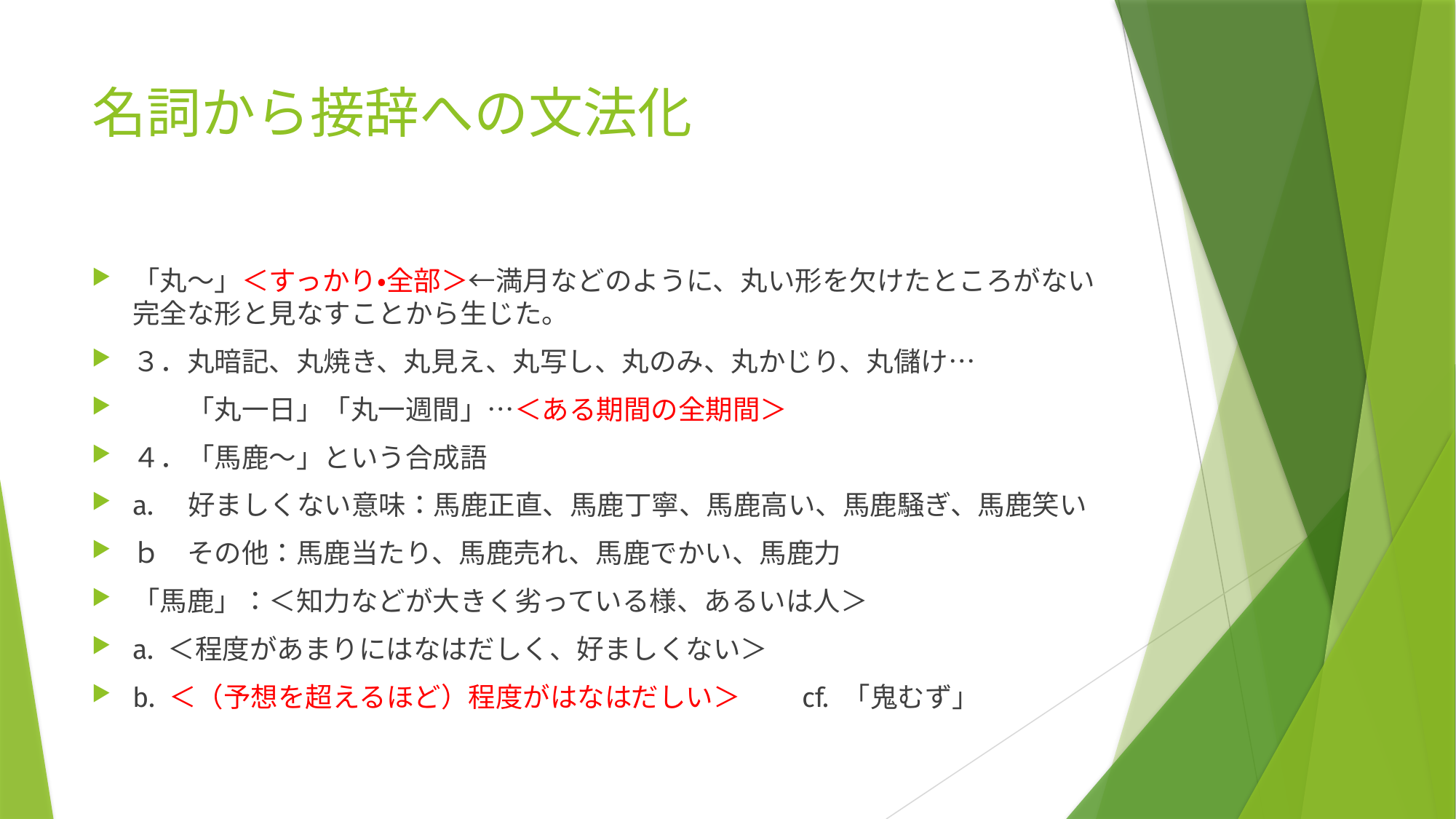

# 名詞から接辞への文法化
「丸～」＜すっかり・全部＞←満月などのように、丸い形を欠けたところがない完全な形と見なすことから生じた。
３．丸暗記、丸焼き、丸見え、丸写し、丸のみ、丸かじり、丸儲け…
　　「丸一日」「丸一週間」…＜ある期間の全期間＞
４．「馬鹿～」という合成語
a.　好ましくない意味：馬鹿正直、馬鹿丁寧、馬鹿高い、馬鹿騒ぎ、馬鹿笑い
ｂ　その他：馬鹿当たり、馬鹿売れ、馬鹿でかい、馬鹿力
「馬鹿」：＜知力などが大きく劣っている様、あるいは人＞
a. ＜程度があまりにはなはだしく、好ましくない＞
b. ＜（予想を超えるほど）程度がはなはだしい＞　　cf. 「鬼むず」